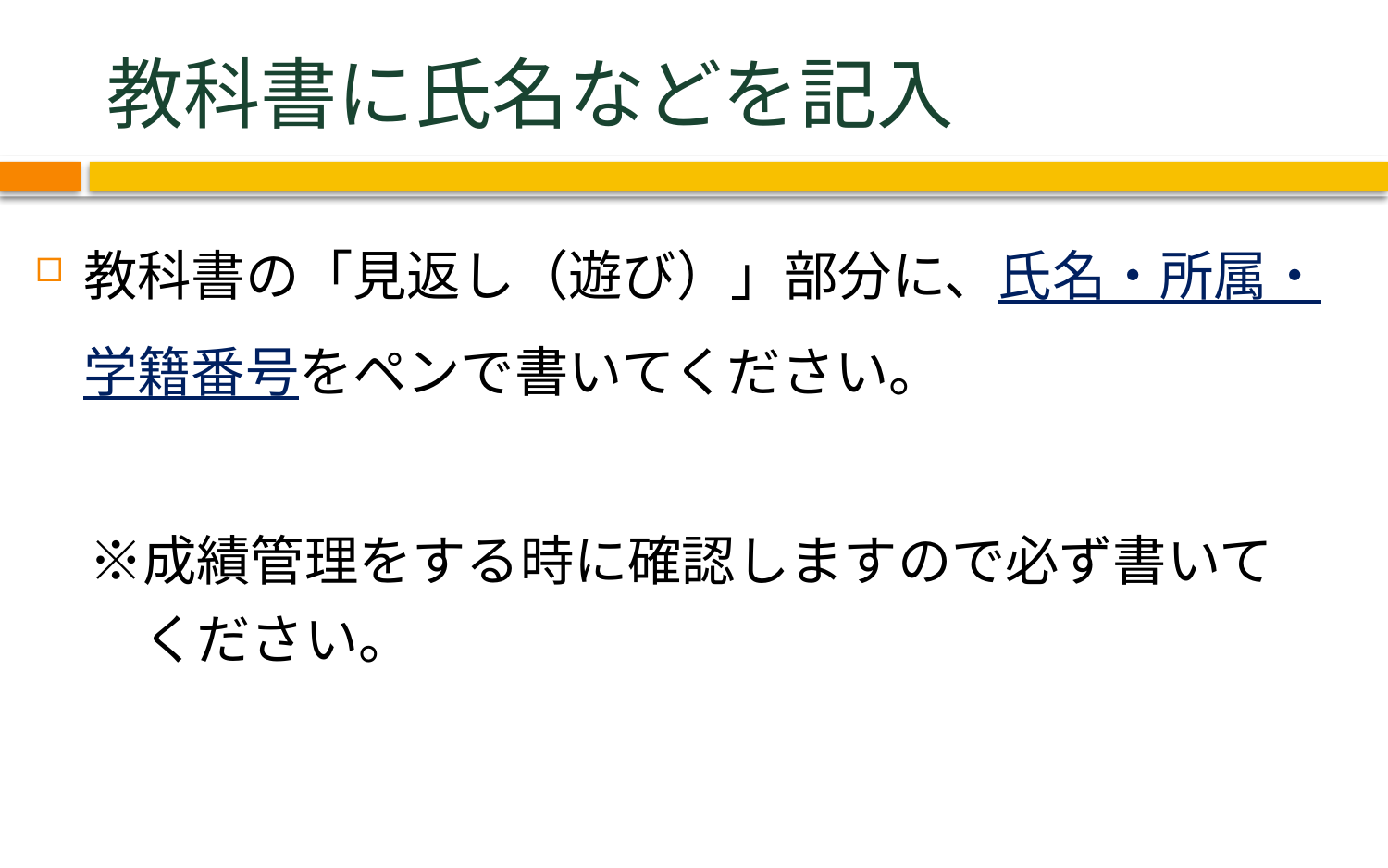

# 教科書に氏名などを記入
教科書の「見返し（遊び）」部分に、氏名・所属・学籍番号をペンで書いてください。

　※成績管理をする時に確認しますので必ず書いて
　　ください。